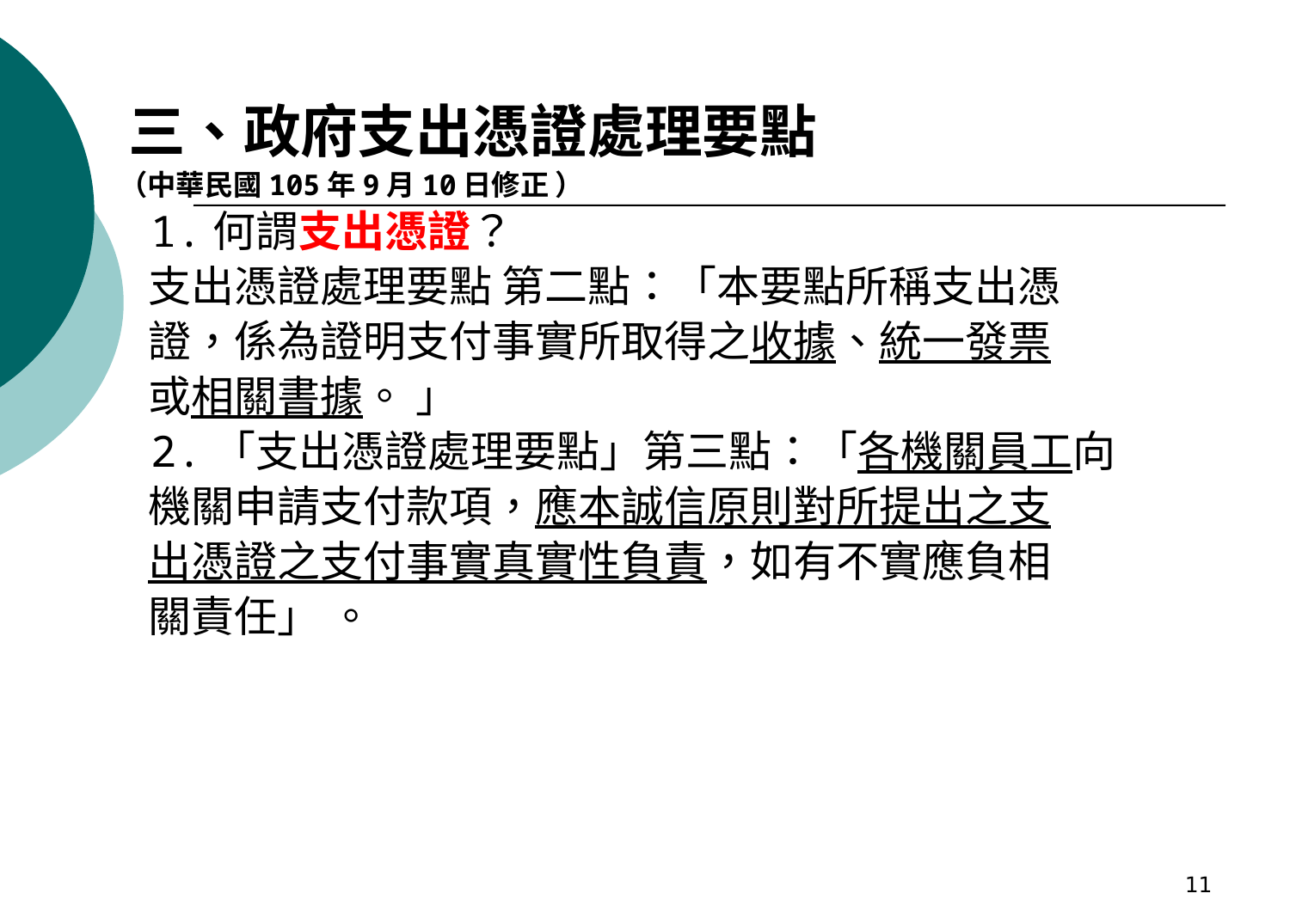

#
  三、政府支出憑證處理要點
  （中華民國105年9月10日修正 ）
  1.何謂支出憑證？
    支出憑證處理要點 第二點：「本要點所稱支出憑
    證，係為證明支付事實所取得之收據、統一發票
    或相關書據。 」
  2.「支出憑證處理要點」第三點：「各機關員工向
    機關申請支付款項，應本誠信原則對所提出之支
    出憑證之支付事實真實性負責，如有不實應負相
    關責任」 。

11